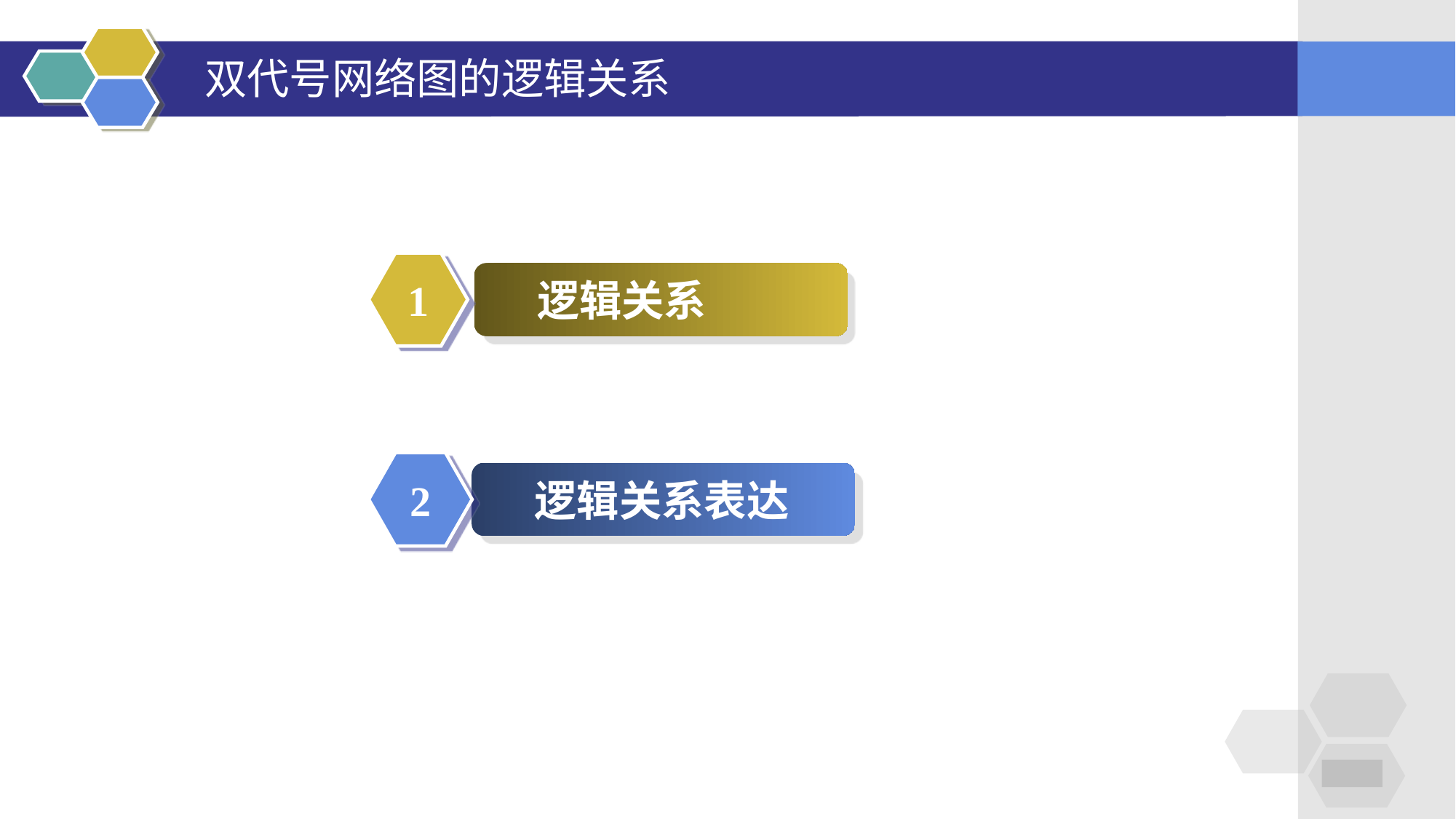

# 双代号网络图的逻辑关系
5.3.1　组合体的类型
5.3.1　组合体的类型
5.3.1　组合体的类型
1
    逻辑关系
2
    逻辑关系表达
2